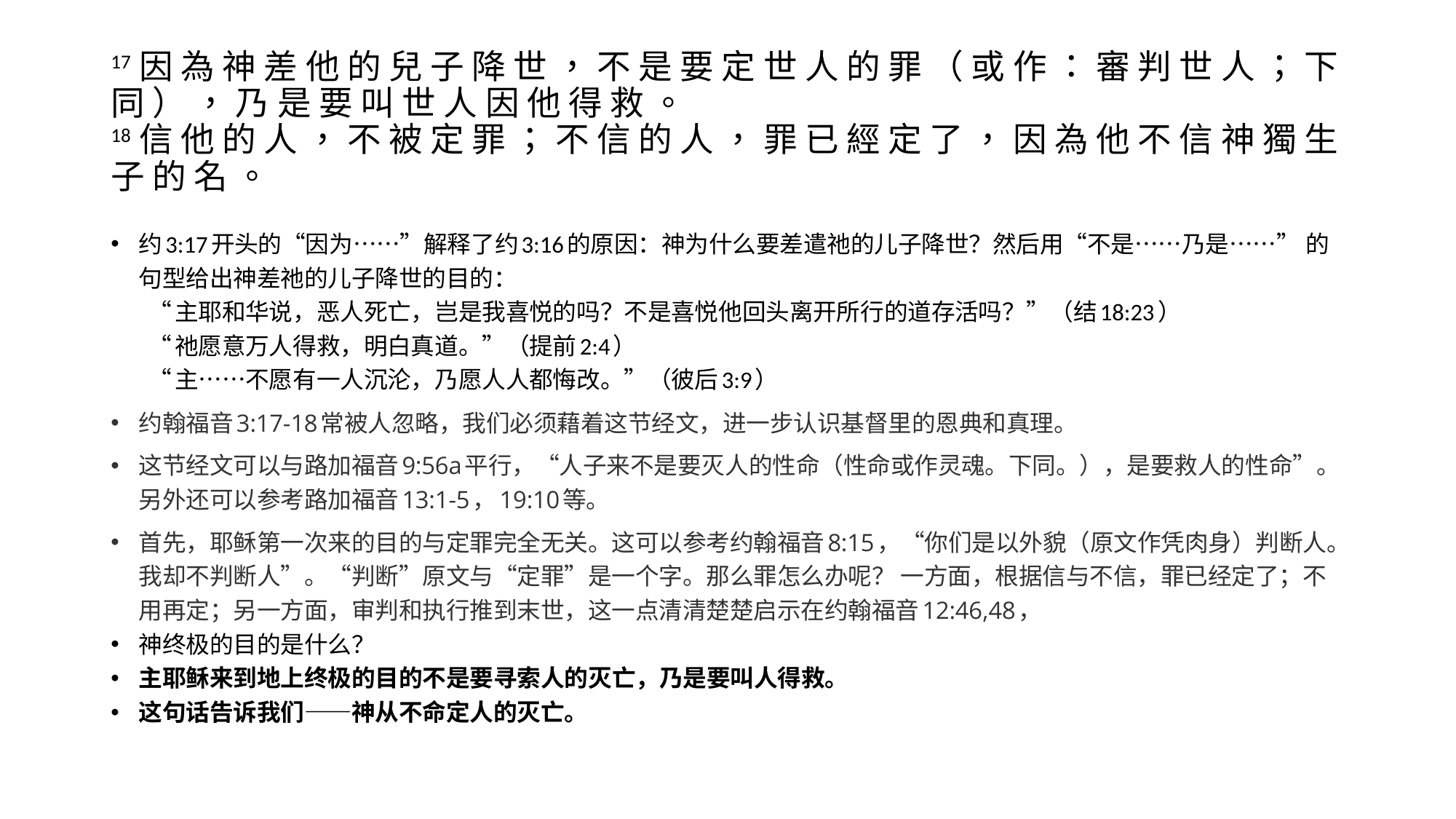

# 17 因 為 神 差 他 的 兒 子 降 世 ， 不 是 要 定 世 人 的 罪 （ 或 作 ： 審 判 世 人 ； 下 同 ） ， 乃 是 要 叫 世 人 因 他 得 救 。 18 信 他 的 人 ， 不 被 定 罪 ； 不 信 的 人 ， 罪 已 經 定 了 ， 因 為 他 不 信 神 獨 生 子 的 名 。
约3:17开头的“因为……”解释了约3:16的原因：神为什么要差遣祂的儿子降世？然后用“不是……乃是……” 的句型给出神差祂的儿子降世的目的：
       “主耶和华说，恶人死亡，岂是我喜悦的吗？不是喜悦他回头离开所行的道存活吗？”（结18:23）
       “祂愿意万人得救，明白真道。”（提前2:4）
       “主……不愿有一人沉沦，乃愿人人都悔改。”（彼后3:9）
约翰福音3:17-18常被人忽略，我们必须藉着这节经文，进一步认识基督里的恩典和真理。
这节经文可以与路加福音9:56a平行，“人子来不是要灭人的性命（性命或作灵魂。下同。），是要救人的性命”。另外还可以参考路加福音13:1-5，19:10等。
首先，耶稣第一次来的目的与定罪完全无关。这可以参考约翰福音8:15，“你们是以外貌（原文作凭肉身）判断人。我却不判断人”。“判断”原文与“定罪”是一个字。那么罪怎么办呢？ 一方面，根据信与不信，罪已经定了；不用再定；另一方面，审判和执行推到末世，这一点清清楚楚启示在约翰福音12:46,48，
神终极的目的是什么？
主耶稣来到地上终极的目的不是要寻索人的灭亡，乃是要叫人得救。
这句话告诉我们——神从不命定人的灭亡。